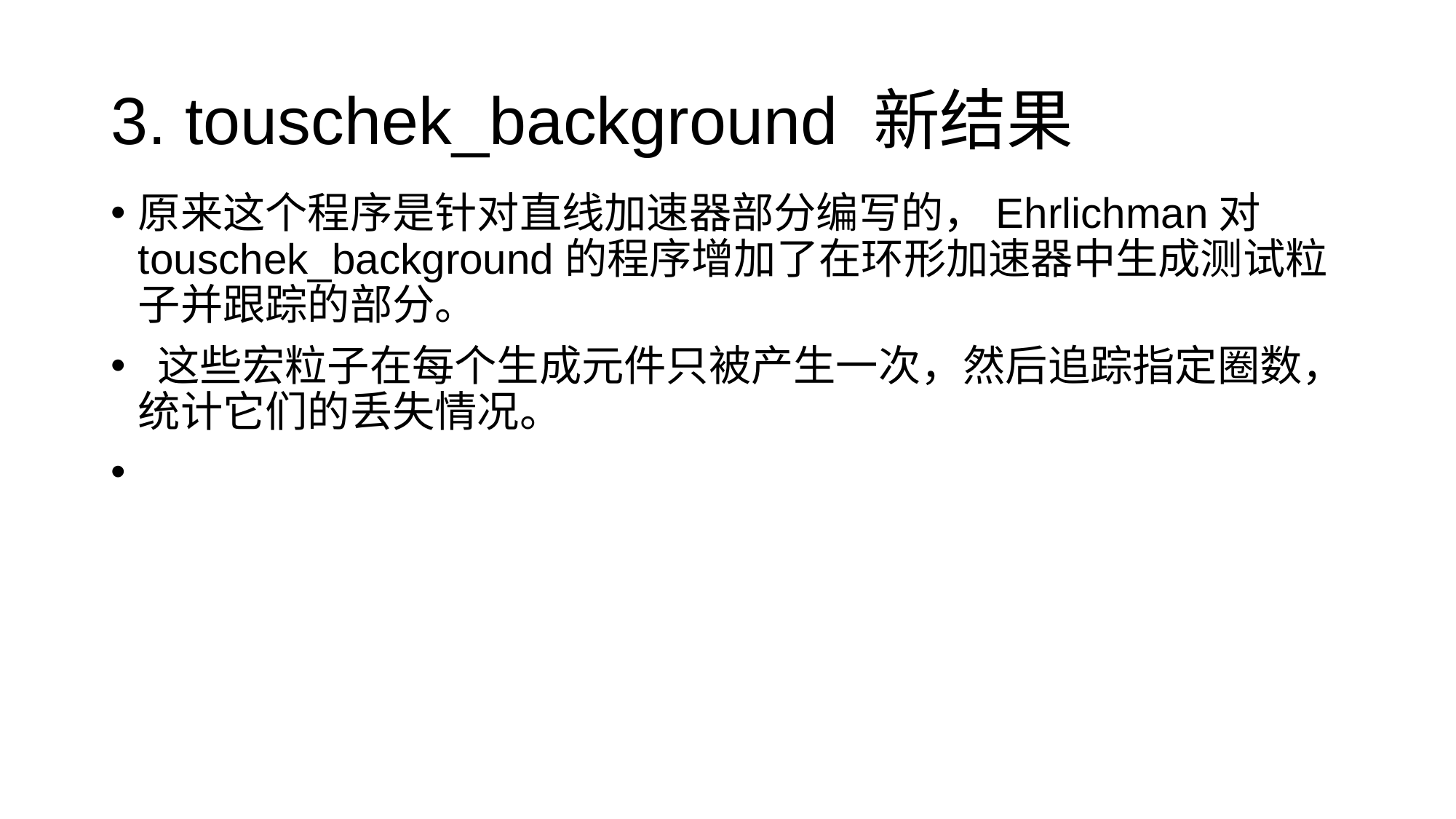

# 3. touschek_background 新结果
原来这个程序是针对直线加速器部分编写的，Ehrlichman对touschek_background的程序增加了在环形加速器中生成测试粒子并跟踪的部分。
 这些宏粒子在每个生成元件只被产生一次，然后追踪指定圈数，统计它们的丢失情况。